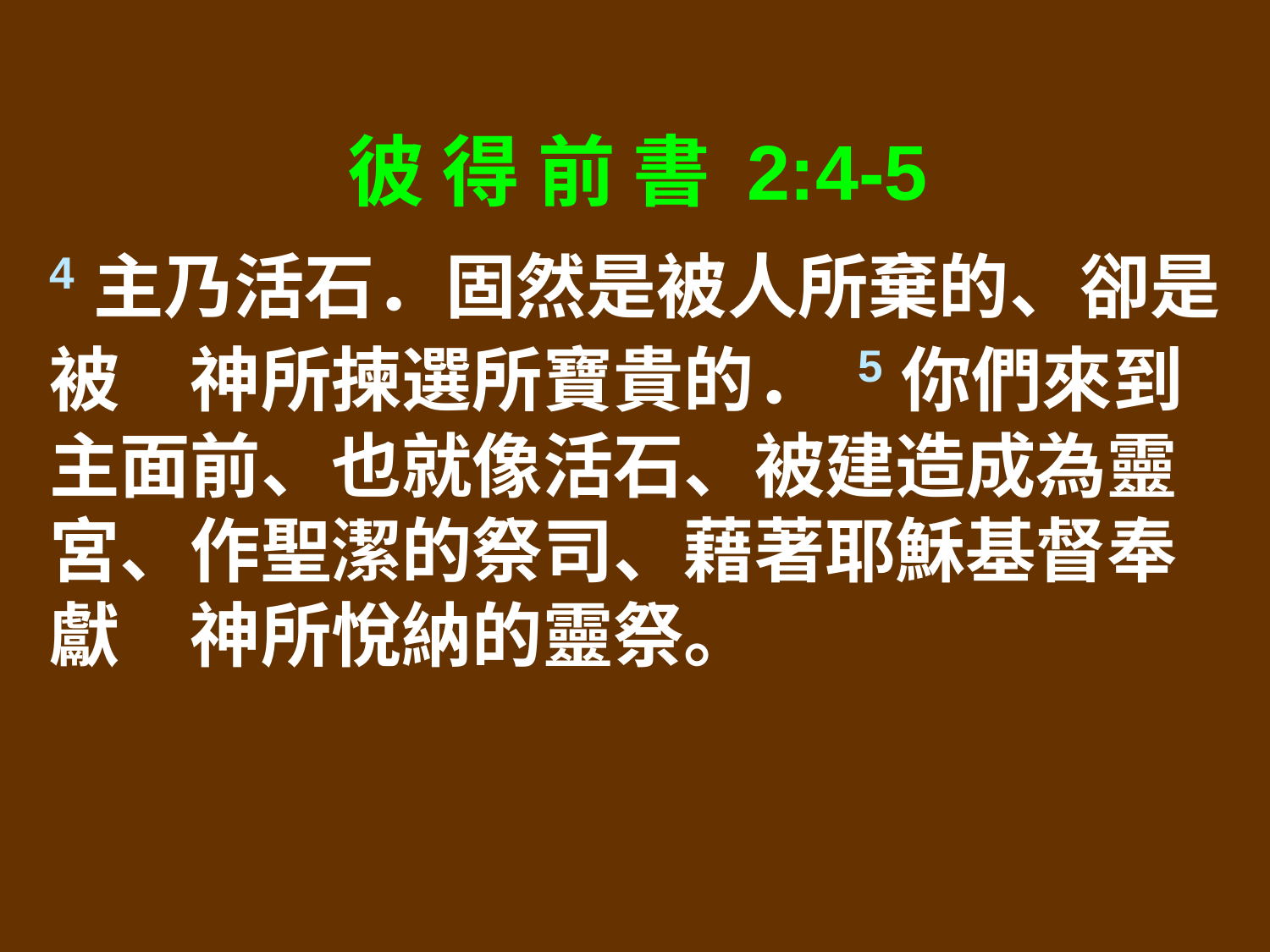

彼 得 前 書 2:4-5
4主乃活石．固然是被人所棄的、卻是被　神所揀選所寶貴的． 5你們來到主面前、也就像活石、被建造成為靈宮、作聖潔的祭司、藉著耶穌基督奉獻　神所悅納的靈祭。